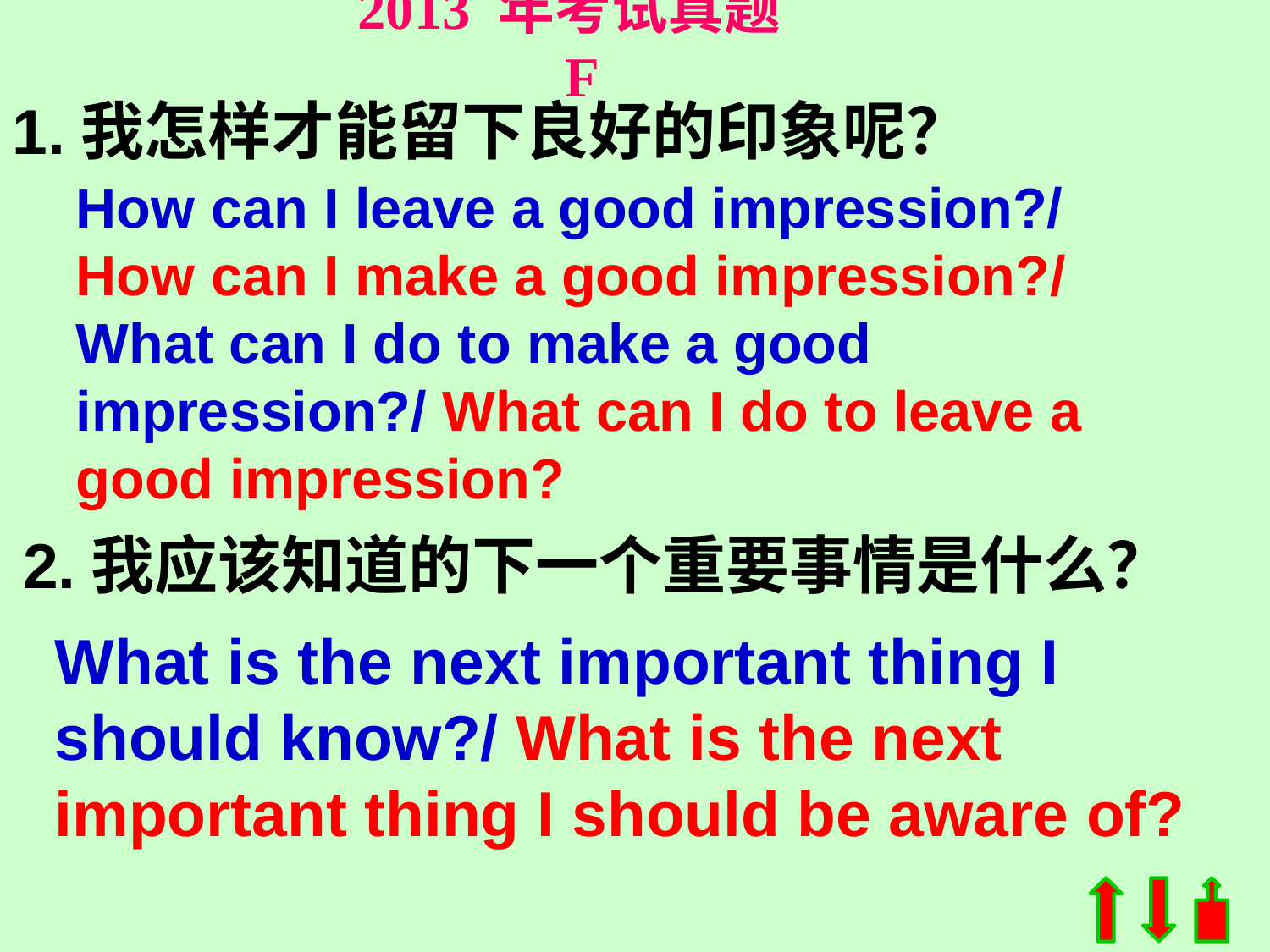

2013 年考试真题   F
1.我怎样才能留下良好的印象呢？
How can I leave a good impression?/ How can I make a good impression?/ What can I do to make a good impression?/ What can I do to leave a good impression?
2.我应该知道的下一个重要事情是什么？
What is the next important thing I should know?/ What is the next important thing I should be aware of?